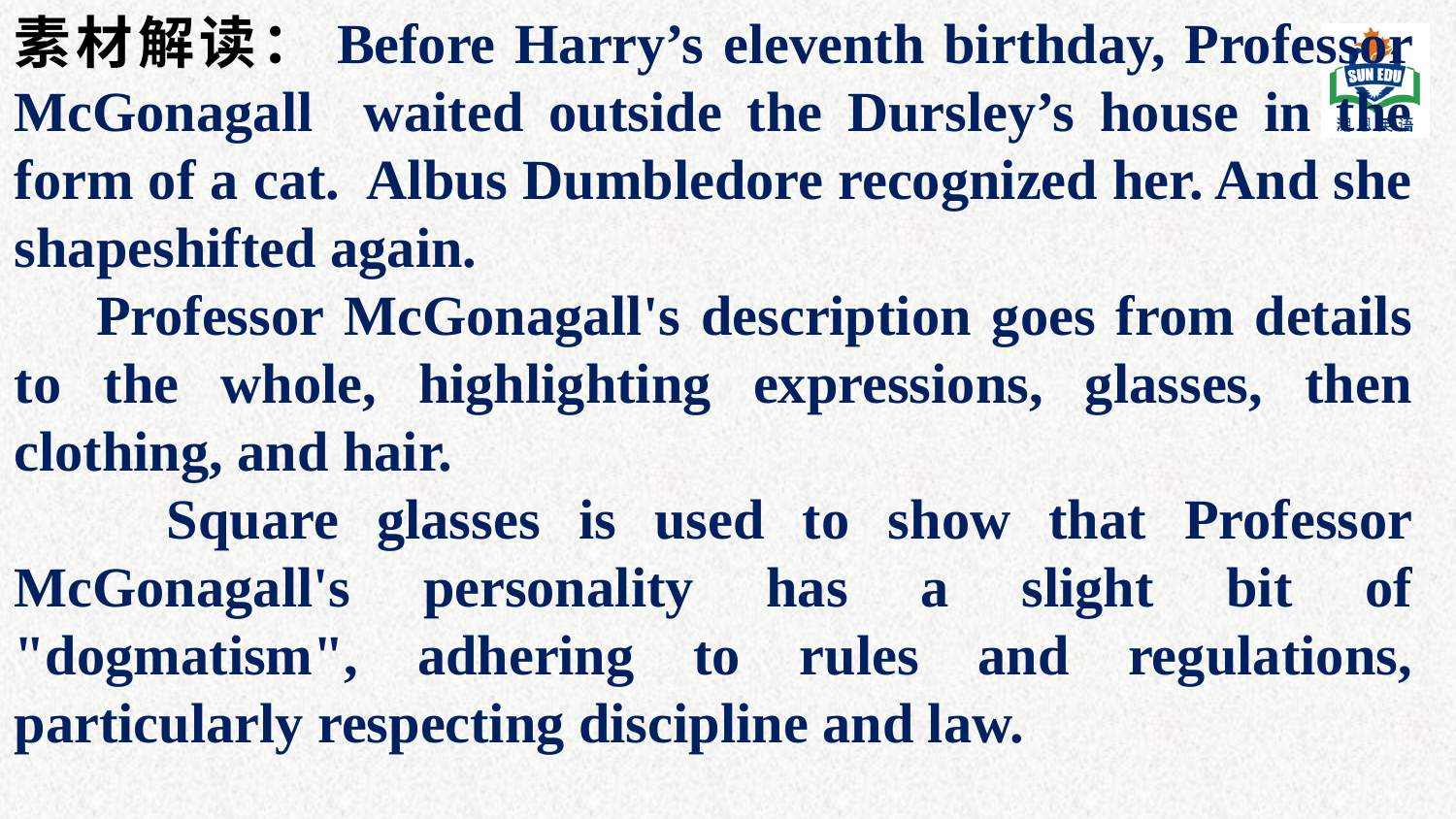

素材解读：Before Harry’s eleventh birthday, Professor McGonagall  waited outside the Dursley’s house in the form of a cat.  Albus Dumbledore recognized her. And she shapeshifted again.
    Professor McGonagall's description goes from details to the whole, highlighting expressions, glasses, then clothing, and hair.
    Square glasses is used to show that Professor McGonagall's personality has a slight bit of "dogmatism", adhering to rules and regulations, particularly respecting discipline and law.